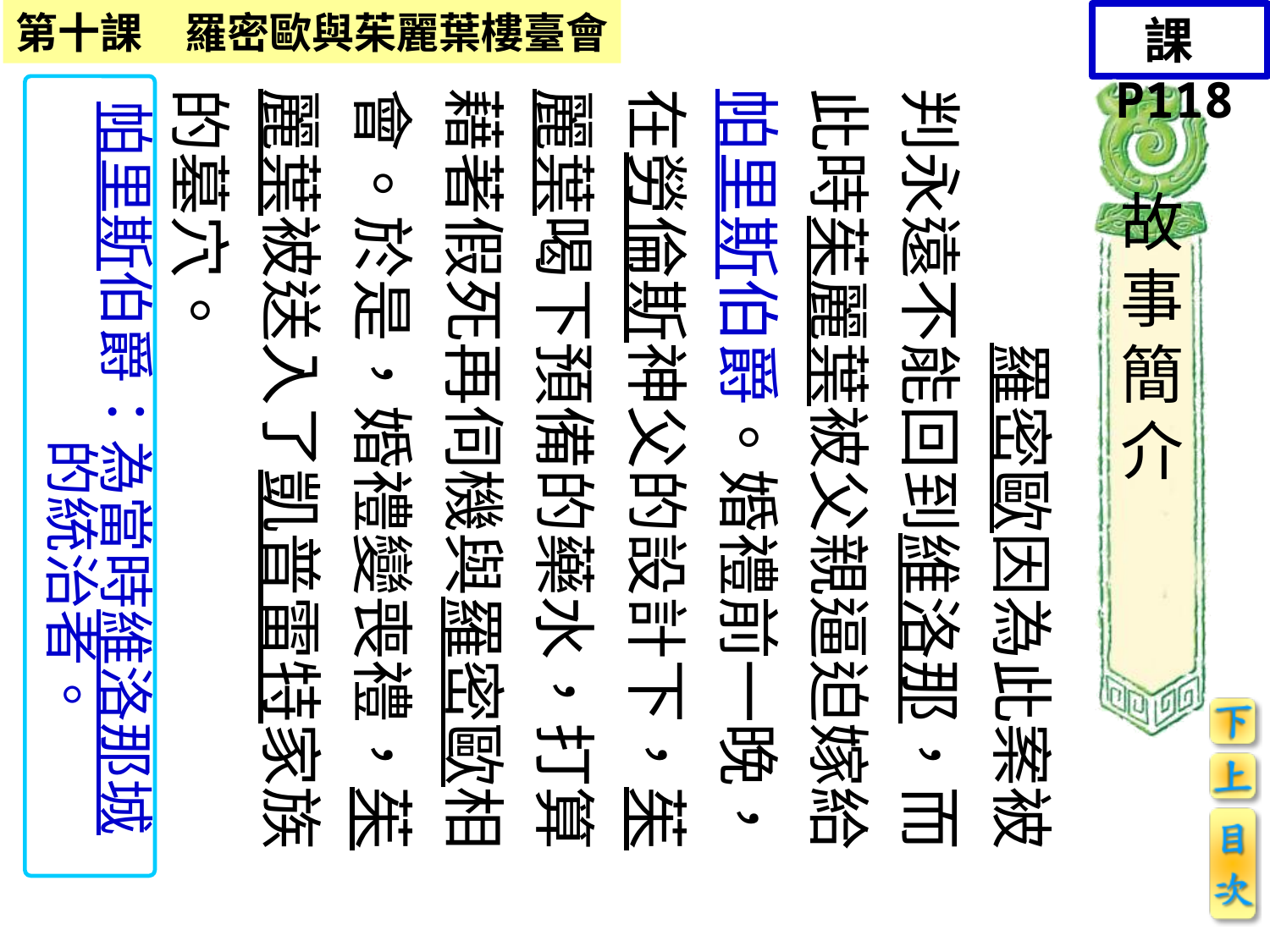

課P118
帕里斯伯爵：為當時維洛那城
　　　　　　的統治者。

		羅密歐因為此案被判永遠不能回到維洛那，而此時茱麗葉被父親逼迫嫁給帕里斯伯爵。婚禮前一晚，在勞倫斯神父的設計下，茱麗葉喝下預備的藥水，打算藉著假死再伺機與羅密歐相會。於是，婚禮變喪禮，茱麗葉被送入了凱普雷特家族的墓穴。
故事簡介